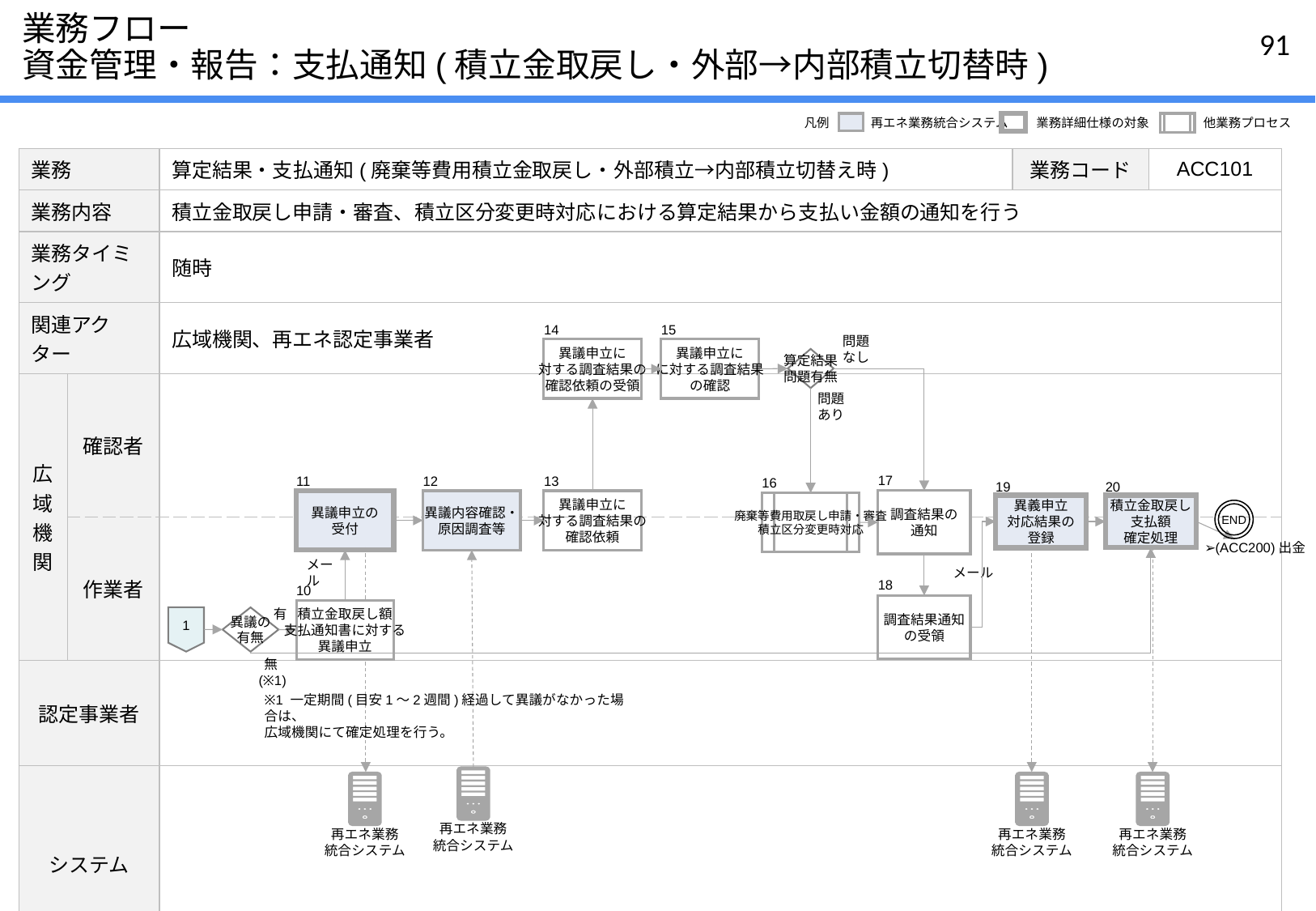

# 業務フロー 資金管理・報告：支払通知(積立金取戻し・外部→内部積立切替時)
凡例
再エネ業務統合システム
業務詳細仕様の対象
他業務プロセス

| 業務 |  | 算定結果・支払通知(廃棄等費用積立金取戻し・外部積立→内部積立切替え時) | 業務コード | ACC101 |
| --- | --- | --- | --- | --- |
| 業務内容 |  | 積立金取戻し申請・審査、積立区分変更時対応における算定結果から支払い金額の通知を行う |  |  |
| 業務タイミング |  | 随時 |  |  |
| 関連アクター |  | 広域機関、再エネ認定事業者 |  |  |
| 広域機関 | 確認者 |  |  |  |
|  | 作業者 |  |  |  |
| 認定事業者 |  |  |  |  |
| システム |  |  |  |  |
14
異議申立に
対する調査結果の
確認依頼の受領
15
異議申立に
に対する調査結果
の確認
問題
なし
算定結果
問題有無
問題
あり
17
調査結果の
通知
11
異議申立の
受付
12
異議内容確認・
原因調査等
13
異議申立に
対する調査結果の
確認依頼
16
廃棄等費用取戻し申請・審査
積立区分変更時対応
20
積立金取戻し
支払額
確定処理
19
異義申立
対応結果の
登録
END
➢(ACC200)出金
メール
メール
18
調査結果通知
の受領
10
積立金取戻し額
支払通知書に対する
異議申立
有
1
異議の
有無
無(※1)
※1 一定期間(目安1～2週間)経過して異議がなかった場合は、
広域機関にて確定処理を行う。

再エネ業務
統合システム
再エネ業務
統合システム
再エネ業務
統合システム
再エネ業務
統合システム